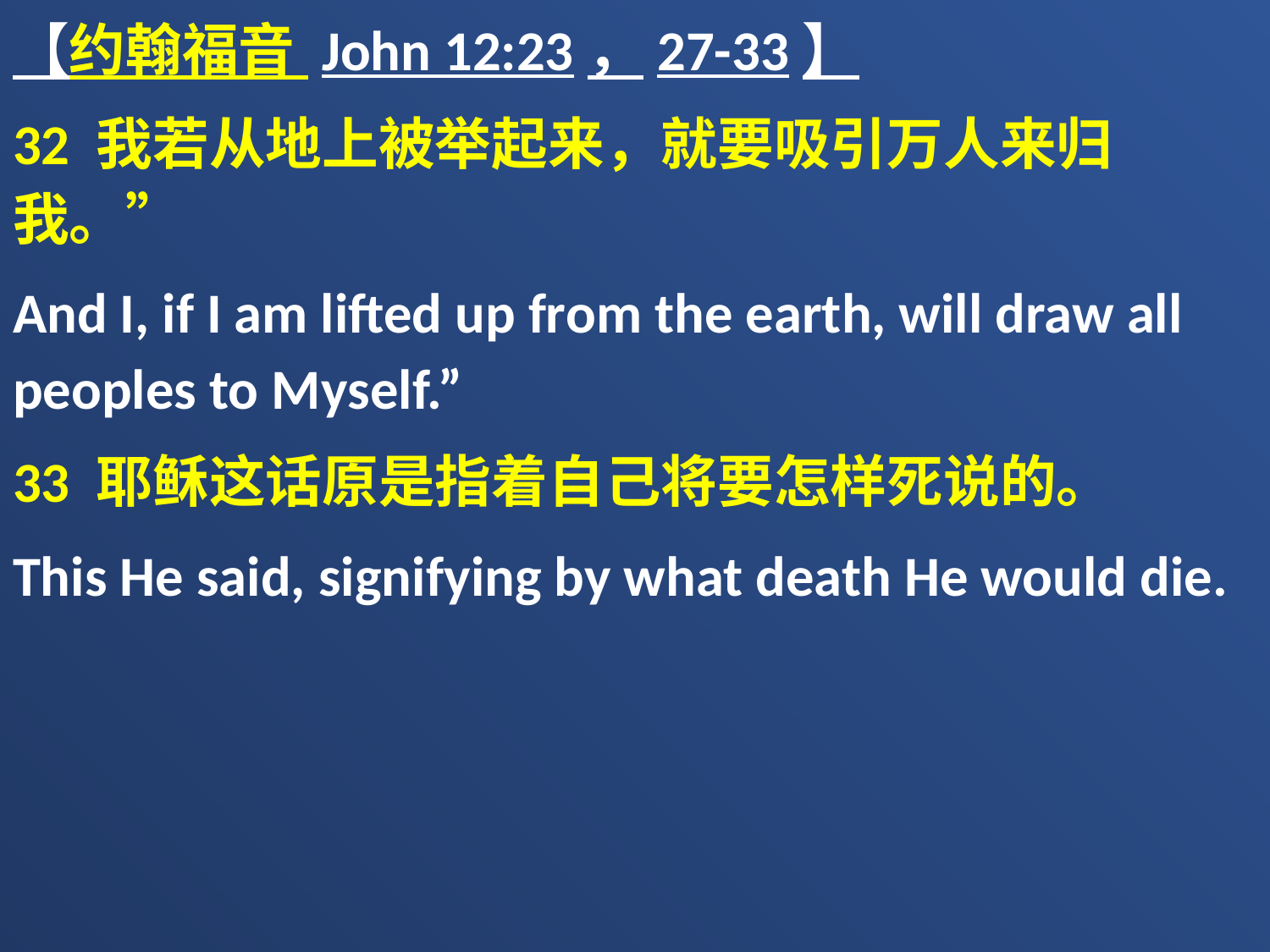

【约翰福音 John 12:23，27-33】
32 我若从地上被举起来，就要吸引万人来归我。”
And I, if I am lifted up from the earth, will draw all peoples to Myself.”
33 耶稣这话原是指着自己将要怎样死说的。
This He said, signifying by what death He would die.